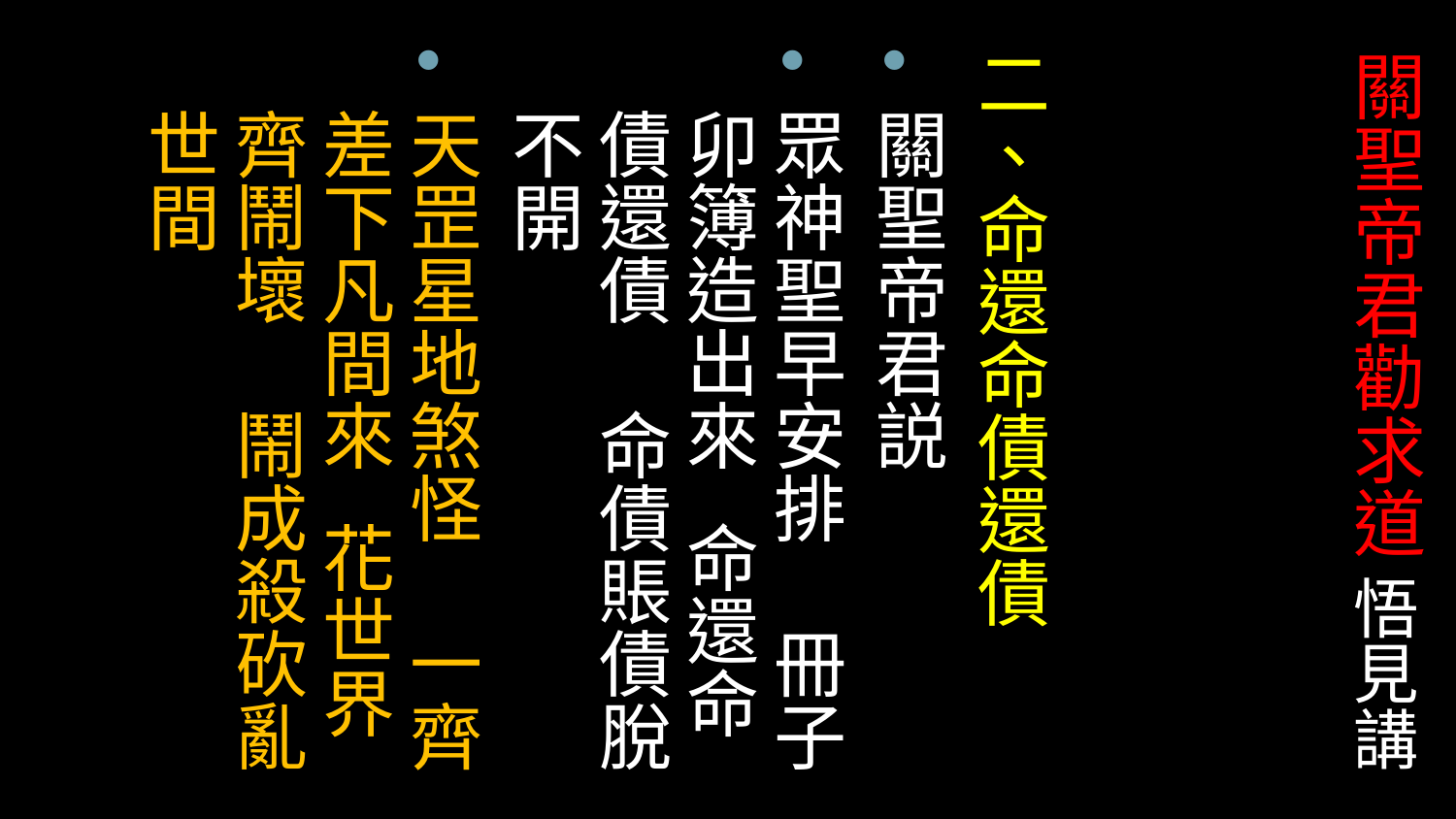

二、命還命債還債
關聖帝君説
眾神聖早安排     冊子卯簿造出來   命還命債還債     命債賬債脫不開
天罡星地煞怪     一齊差下凡間來   花世界齊鬧壞     鬧成殺砍亂世間

# 關聖帝君勸求道 悟見講